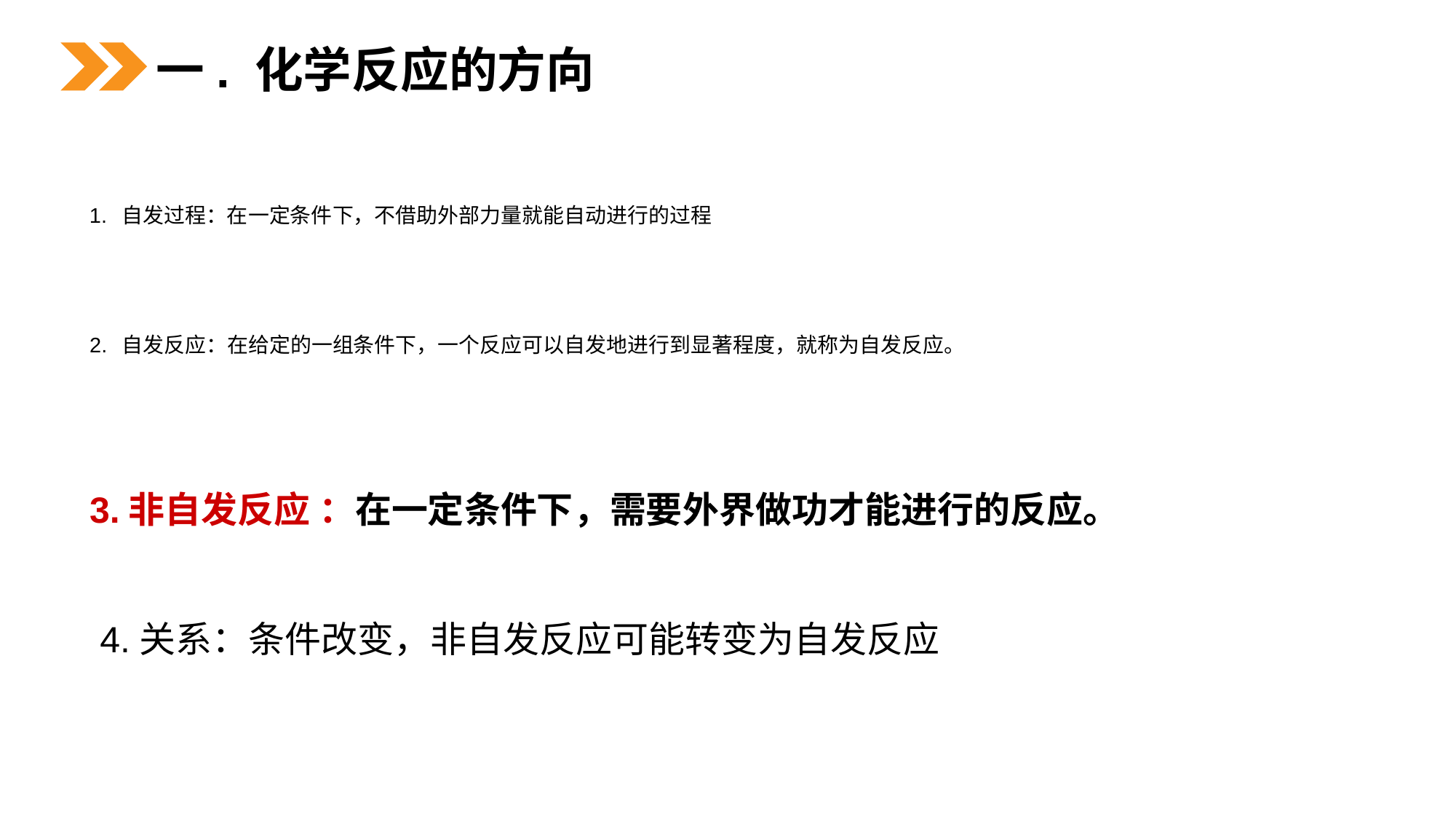

一. 化学反应的方向
1. 自发过程：在一定条件下，不借助外部力量就能自动进行的过程
2. 自发反应：在给定的一组条件下，一个反应可以自发地进行到显著程度，就称为自发反应。
3.非自发反应 ：在一定条件下，需要外界做功才能进行的反应。
4.关系：条件改变，非自发反应可能转变为自发反应